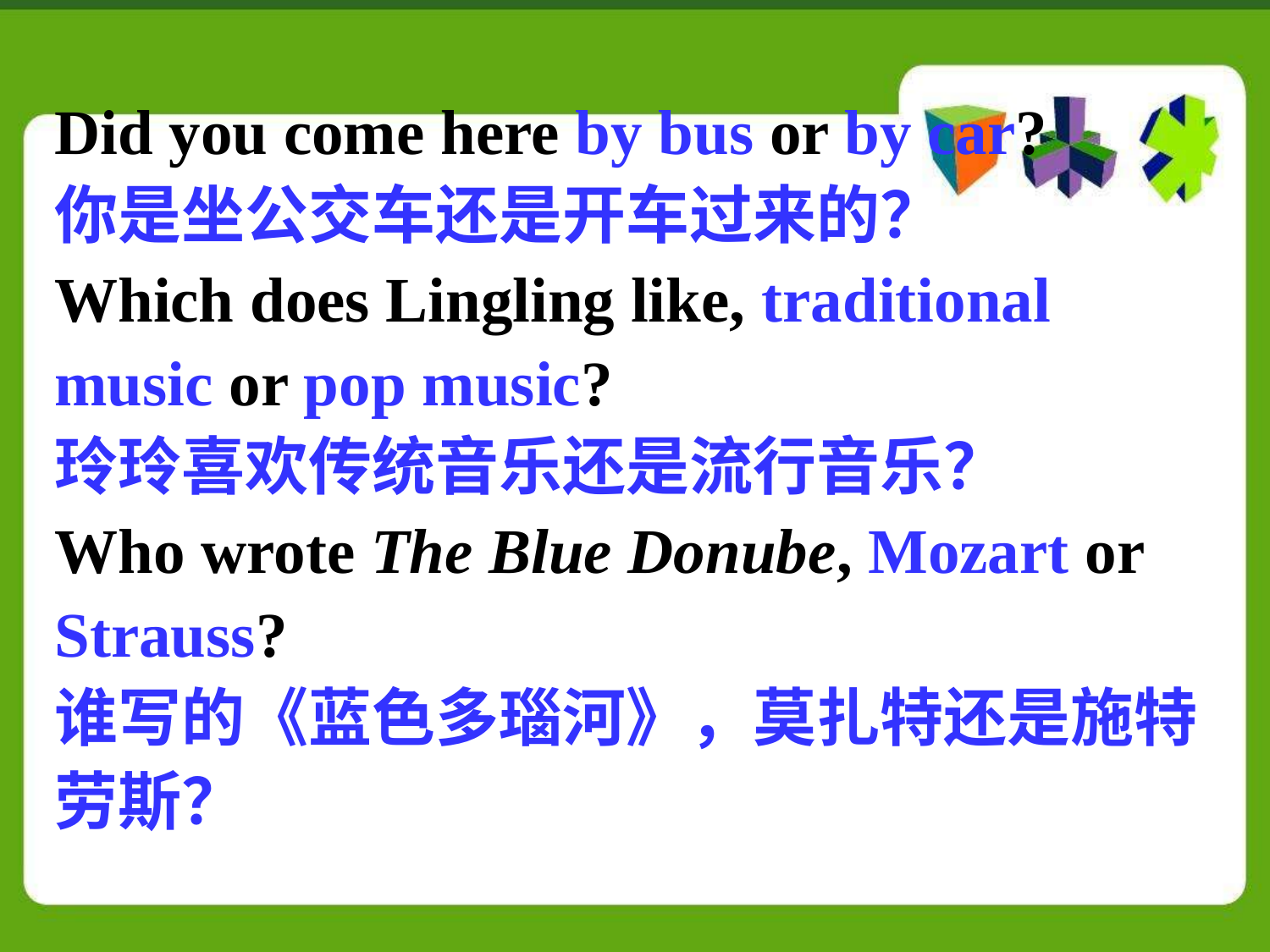

Did you come here by bus or by car?
你是坐公交车还是开车过来的？
Which does Lingling like, traditional music or pop music?
玲玲喜欢传统音乐还是流行音乐？
Who wrote The Blue Donube, Mozart or Strauss?
谁写的《蓝色多瑙河》，莫扎特还是施特劳斯？